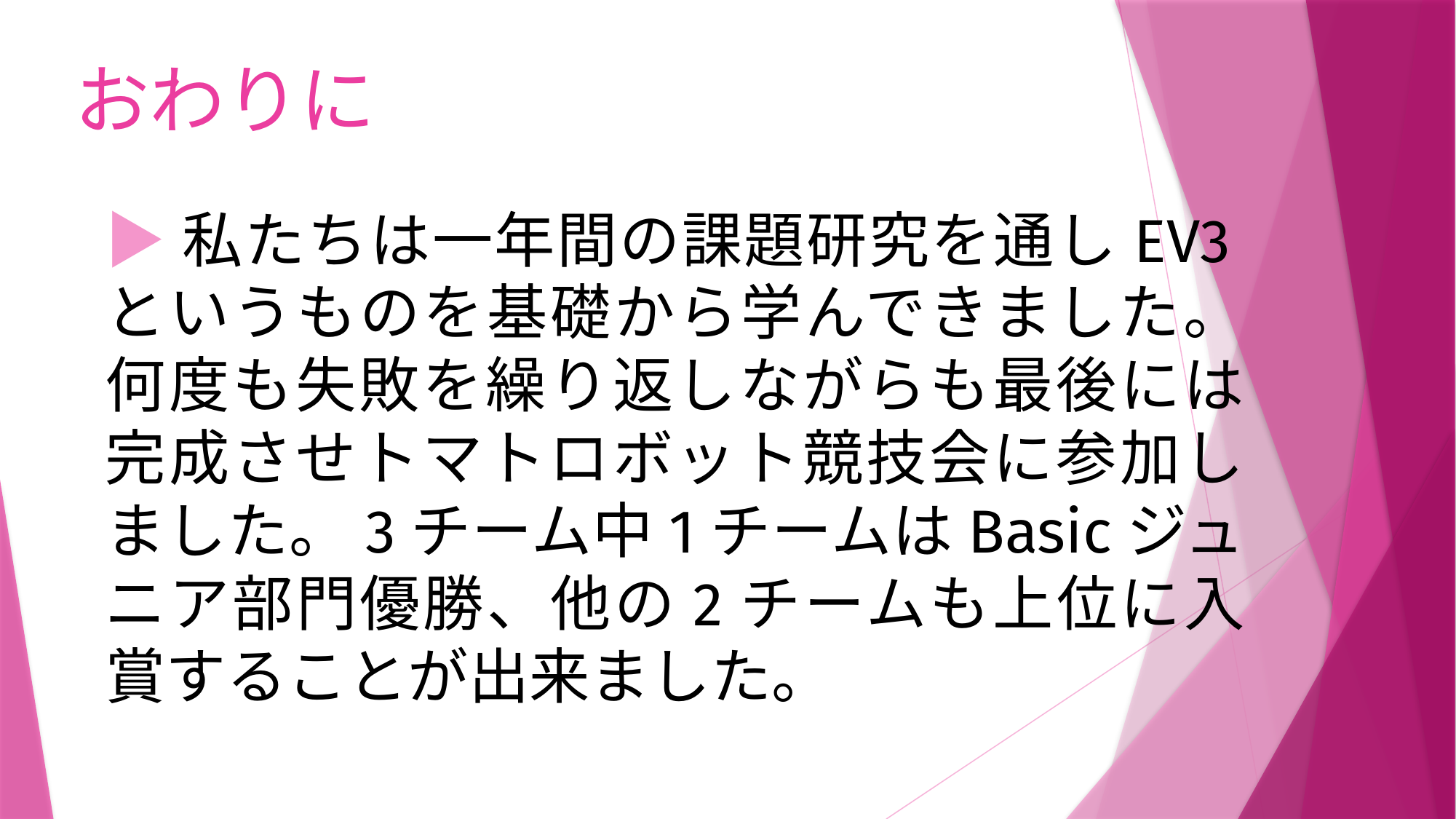

# おわりに
▶私たちは一年間の課題研究を通しEV3というものを基礎から学んできました。何度も失敗を繰り返しながらも最後には完成させトマトロボット競技会に参加しました。3チーム中1チームはBasicジュニア部門優勝、他の2チームも上位に入賞することが出来ました。